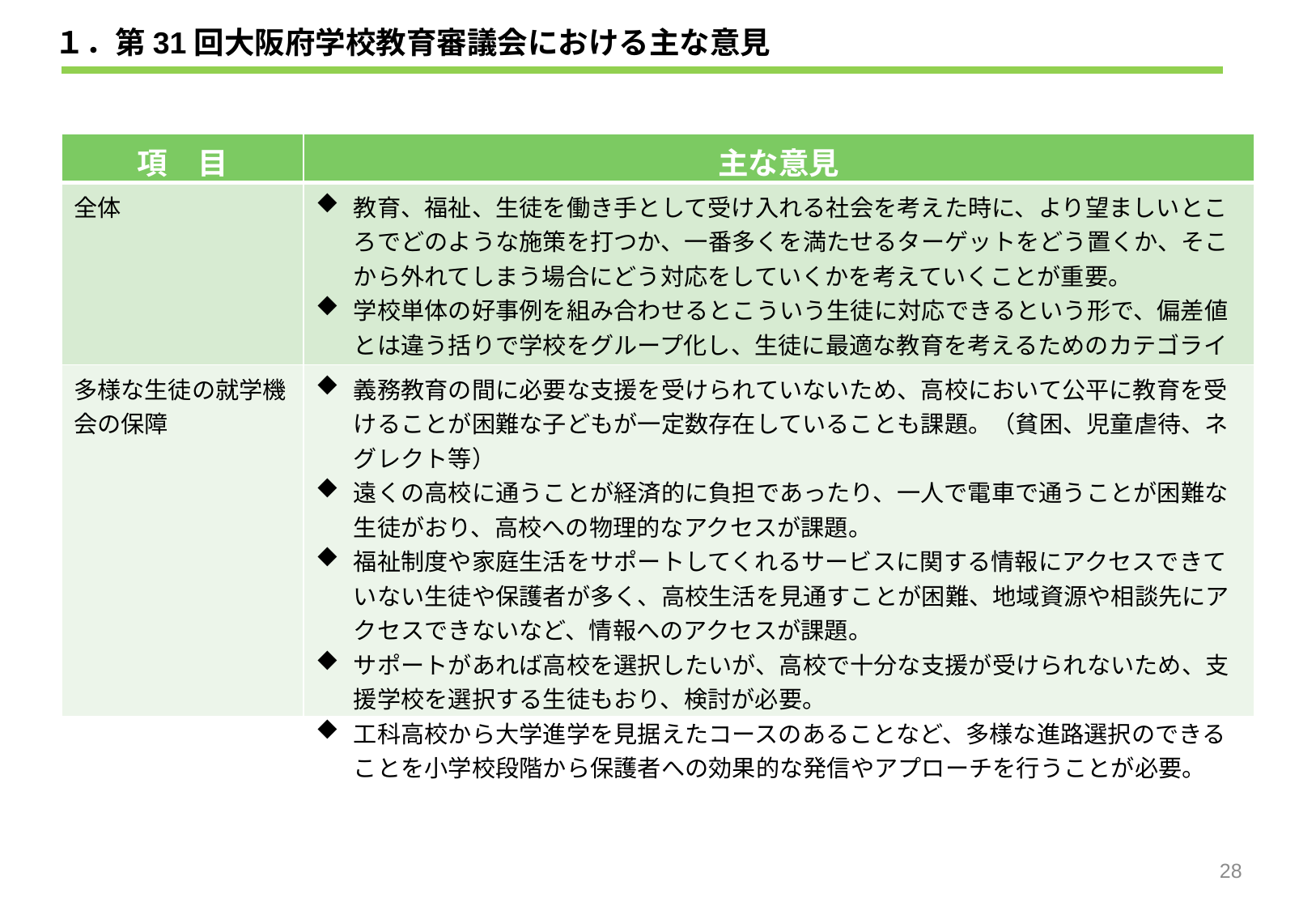

１．第31回大阪府学校教育審議会における主な意見
| 項　目 | 主な意見 |
| --- | --- |
| 全体 | 教育、福祉、生徒を働き手として受け入れる社会を考えた時に、より望ましいところでどのような施策を打つか、一番多くを満たせるターゲットをどう置くか、そこから外れてしまう場合にどう対応をしていくかを考えていくことが重要。 学校単体の好事例を組み合わせるとこういう生徒に対応できるという形で、偏差値とは違う括りで学校をグループ化し、生徒に最適な教育を考えるためのカテゴライズをどのように設定していくのかがポイント。 |
| 多様な生徒の就学機会の保障 | 義務教育の間に必要な支援を受けられていないため、高校において公平に教育を受けることが困難な子どもが一定数存在していることも課題。（貧困、児童虐待、ネグレクト等） 遠くの高校に通うことが経済的に負担であったり、一人で電車で通うことが困難な生徒がおり、高校への物理的なアクセスが課題。 福祉制度や家庭生活をサポートしてくれるサービスに関する情報にアクセスできていない生徒や保護者が多く、高校生活を見通すことが困難、地域資源や相談先にアクセスできないなど、情報へのアクセスが課題。 サポートがあれば高校を選択したいが、高校で十分な支援が受けられないため、支援学校を選択する生徒もおり、検討が必要。 工科高校から大学進学を見据えたコースのあることなど、多様な進路選択のできることを小学校段階から保護者への効果的な発信やアプローチを行うことが必要。 |
28